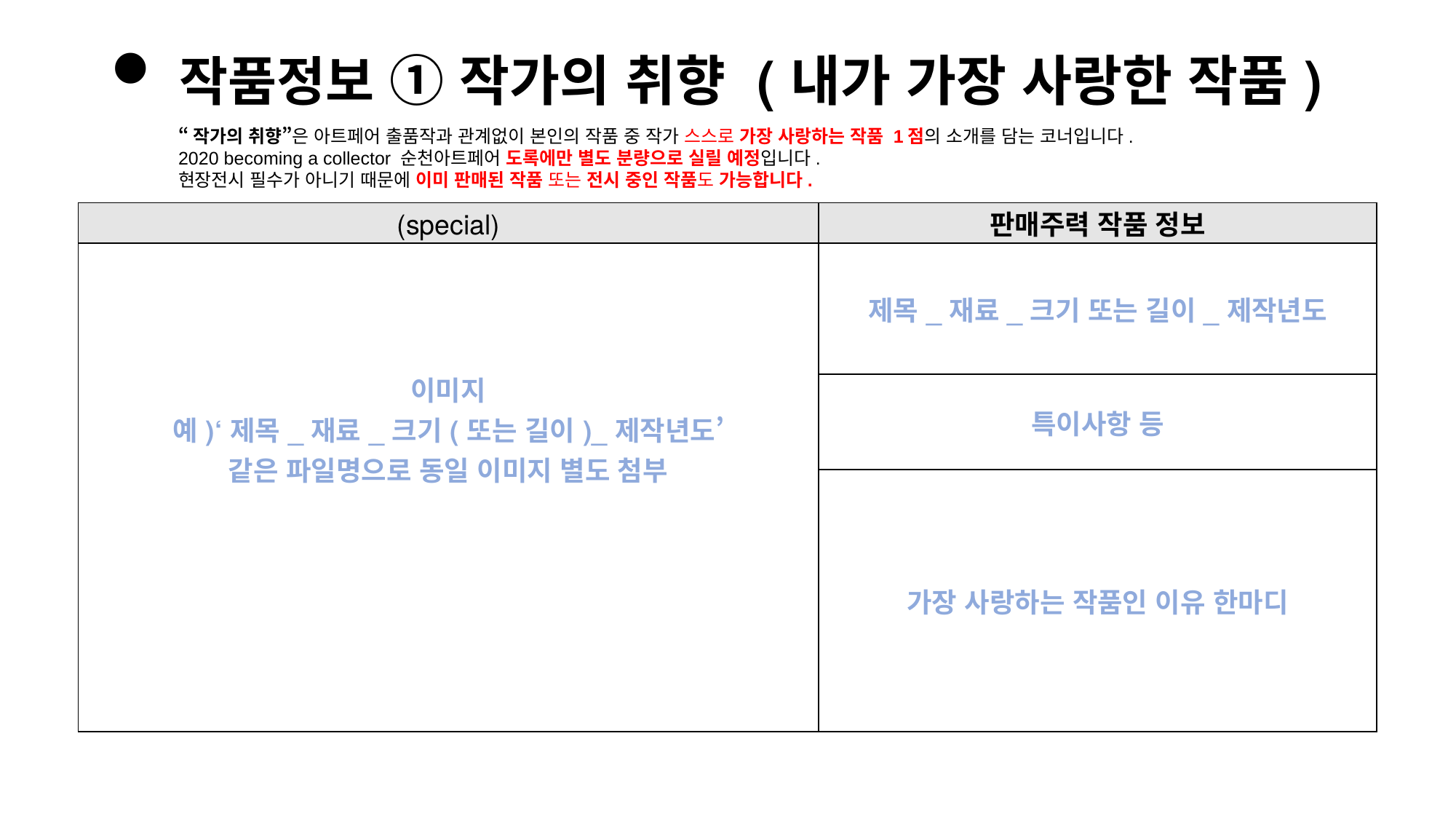

작품정보 ① 작가의 취향 (내가 가장 사랑한 작품)
“작가의 취향”은 아트페어 출품작과 관계없이 본인의 작품 중 작가 스스로 가장 사랑하는 작품 1점의 소개를 담는 코너입니다.
2020 becoming a collector 순천아트페어 도록에만 별도 분량으로 실릴 예정입니다.
현장전시 필수가 아니기 때문에 이미 판매된 작품 또는 전시 중인 작품도 가능합니다.
| (special) | 판매주력 작품 정보 |
| --- | --- |
| 이미지 예)‘제목\_재료\_크기(또는 길이)\_제작년도’ 같은 파일명으로 동일 이미지 별도 첨부 | 제목\_재료\_크기 또는 길이\_제작년도 |
|  | 특이사항 등 |
|  | 가장 사랑하는 작품인 이유 한마디 |